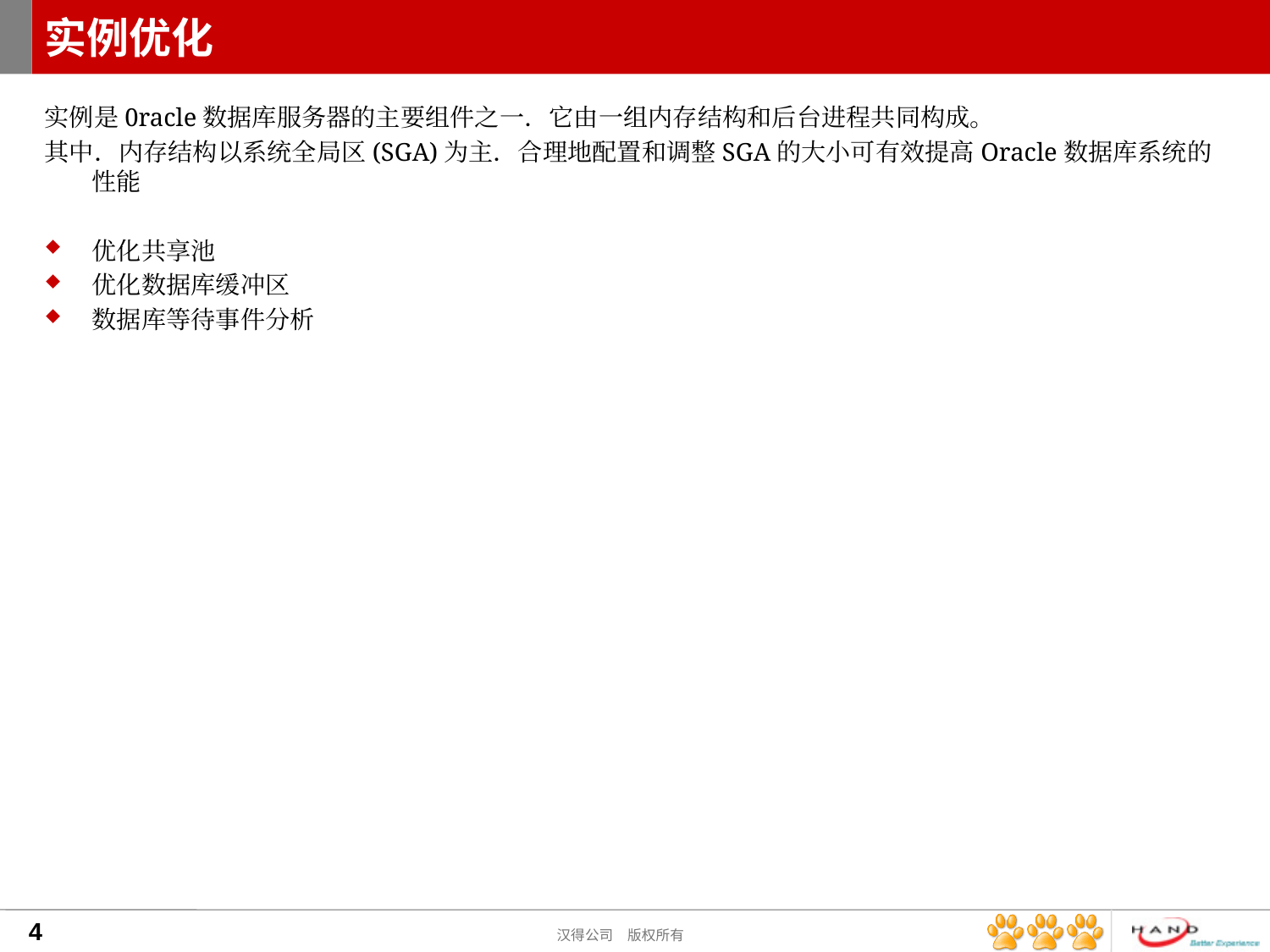

# 实例优化
实例是0racle数据库服务器的主要组件之一．它由一组内存结构和后台进程共同构成。
其中．内存结构以系统全局区(SGA)为主．合理地配置和调整SGA的大小可有效提高Oracle数据库系统的性能

优化共享池
优化数据库缓冲区
数据库等待事件分析

4